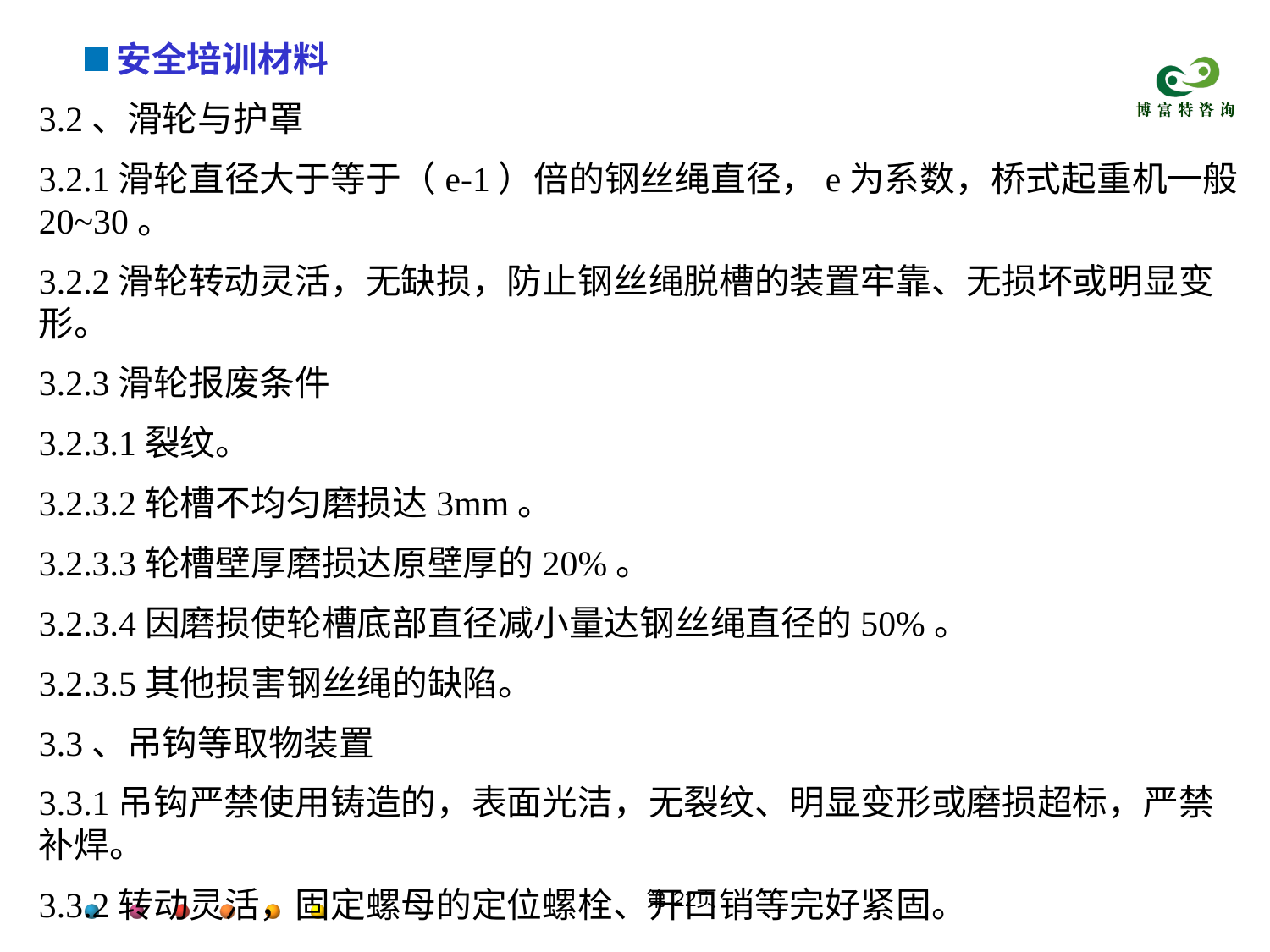

3.2、滑轮与护罩
3.2.1滑轮直径大于等于（e-1）倍的钢丝绳直径，e为系数，桥式起重机一般20~30。
3.2.2滑轮转动灵活，无缺损，防止钢丝绳脱槽的装置牢靠、无损坏或明显变形。
3.2.3滑轮报废条件
3.2.3.1裂纹。
3.2.3.2轮槽不均匀磨损达3mm。
3.2.3.3轮槽壁厚磨损达原壁厚的20%。
3.2.3.4因磨损使轮槽底部直径减小量达钢丝绳直径的50%。
3.2.3.5其他损害钢丝绳的缺陷。
3.3、吊钩等取物装置
3.3.1吊钩严禁使用铸造的，表面光洁，无裂纹、明显变形或磨损超标，严禁补焊。
3.3.2转动灵活，固定螺母的定位螺栓、开口销等完好紧固。